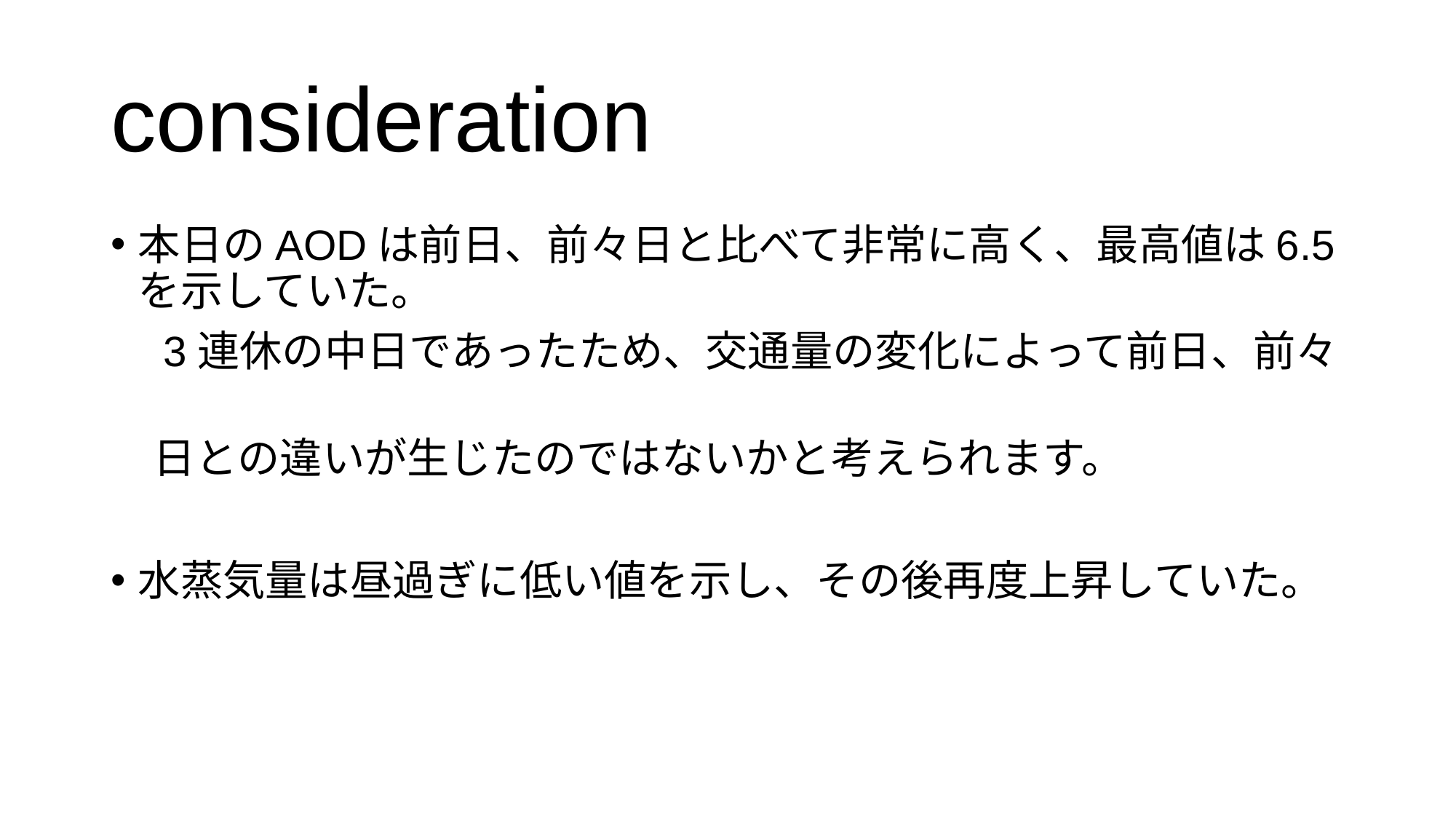

# consideration
本日のAODは前日、前々日と比べて非常に高く、最高値は6.5を示していた。
　3連休の中日であったため、交通量の変化によって前日、前々
　日との違いが生じたのではないかと考えられます。

水蒸気量は昼過ぎに低い値を示し、その後再度上昇していた。